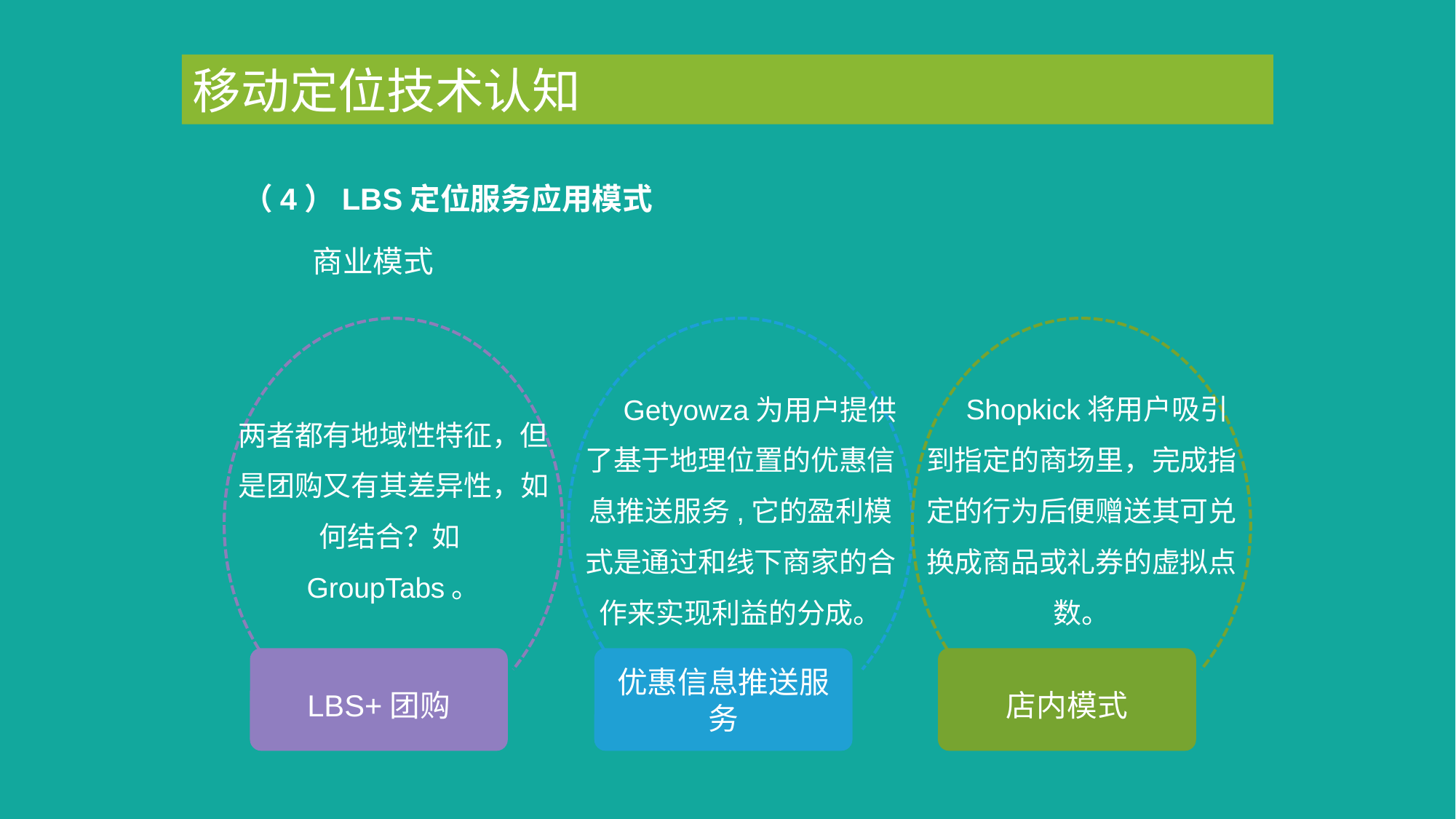

移动定位技术认知
（4）LBS定位服务应用模式
商业模式
     Getyowza为用户提供了基于地理位置的优惠信息推送服务,它的盈利模式是通过和线下商家的合作来实现利益的分成。
两者都有地域性特征，但是团购又有其差异性，如何结合？如GroupTabs。
    Shopkick将用户吸引到指定的商场里，完成指定的行为后便赠送其可兑换成商品或礼券的虚拟点数。
LBS+团购
优惠信息推送服务
店内模式